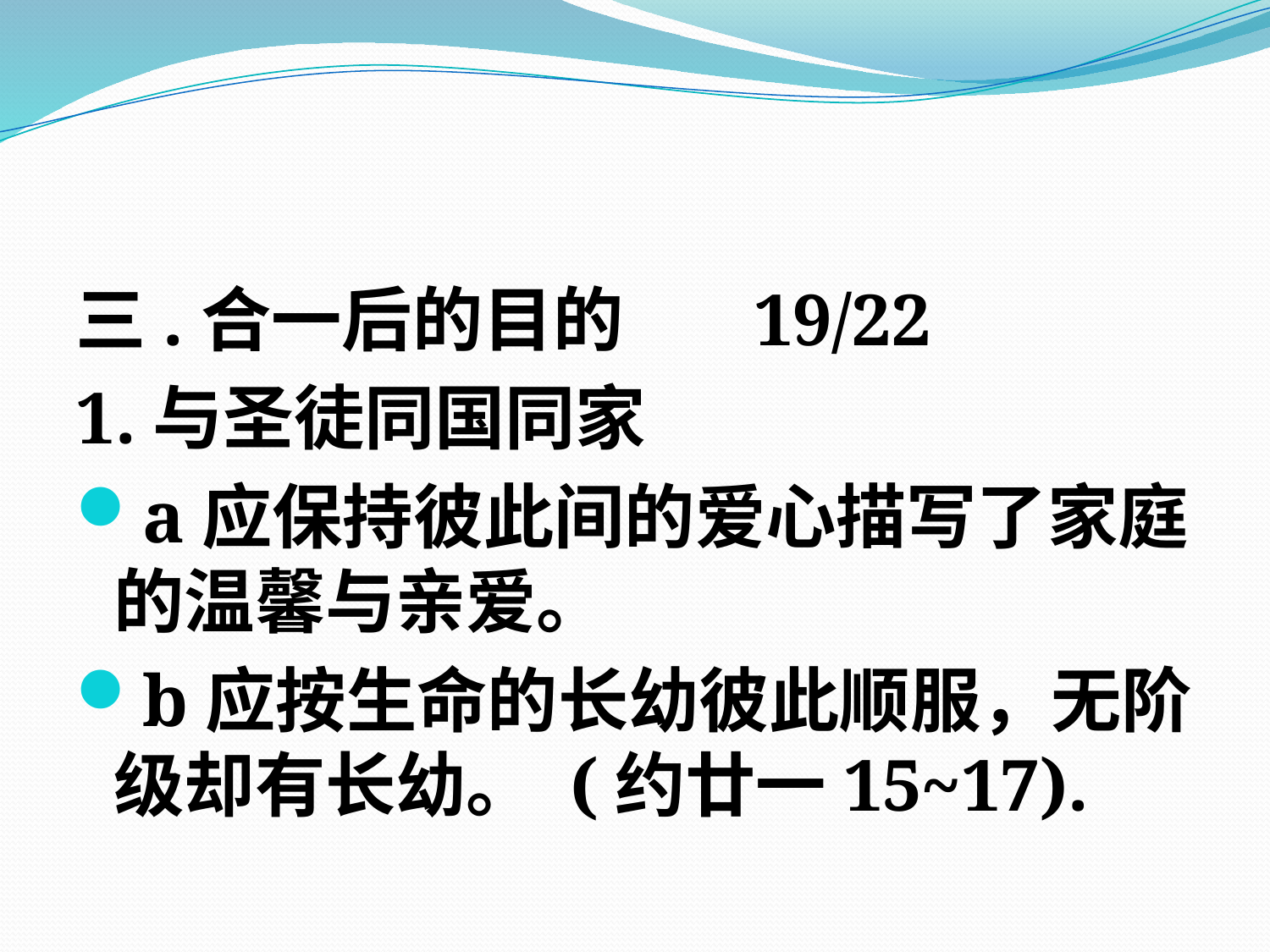

#
三.合一后的目的       19/22
1.与圣徒同国同家
a应保持彼此间的爱心描写了家庭的温馨与亲爱。
b应按生命的长幼彼此顺服，无阶级却有长幼。 (约廿一15~17).